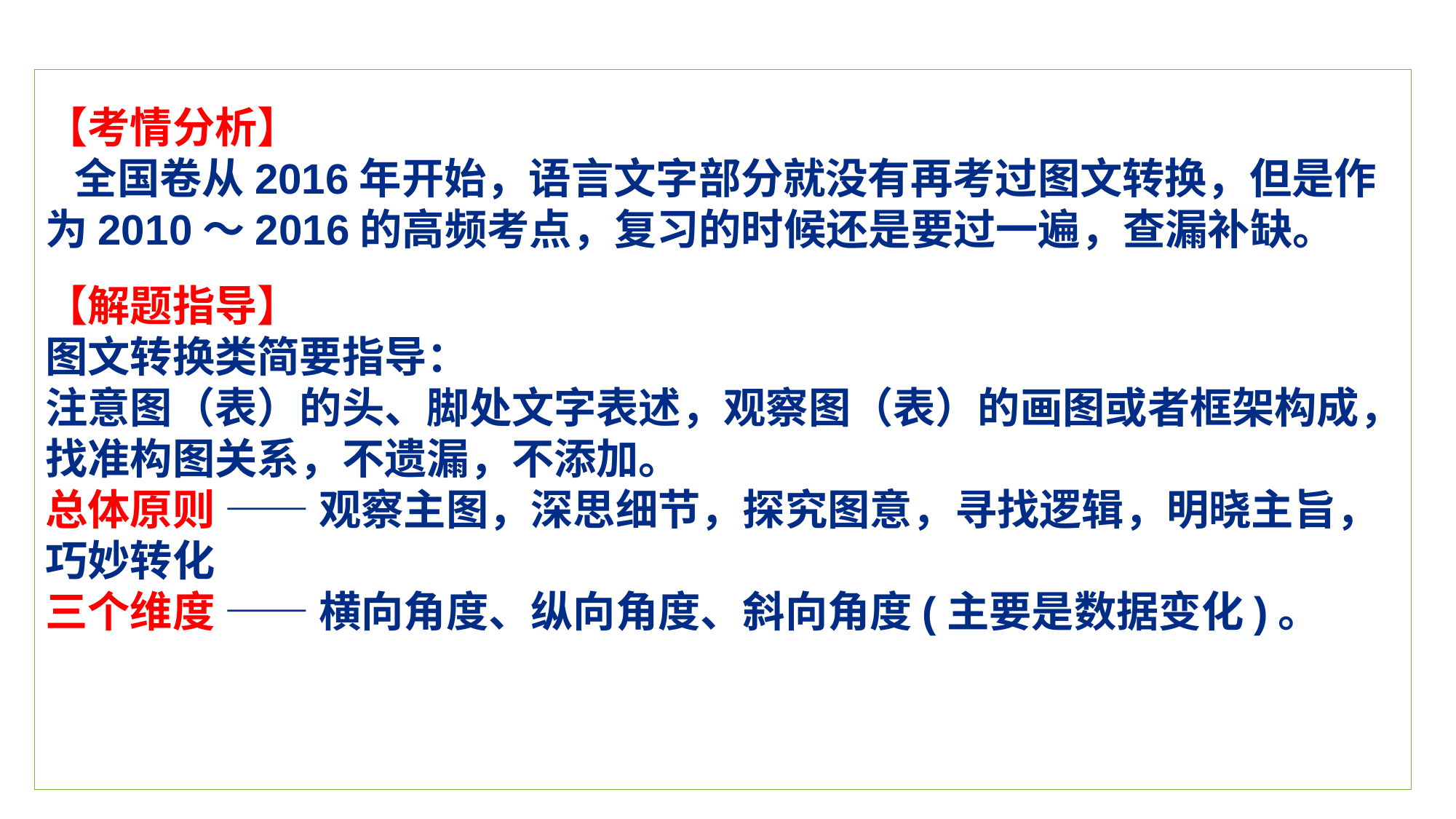

【考情分析】
  全国卷从2016年开始，语言文字部分就没有再考过图文转换，但是作为2010～2016的高频考点，复习的时候还是要过一遍，查漏补缺。
【解题指导】
图文转换类简要指导：
注意图（表）的头、脚处文字表述，观察图（表）的画图或者框架构成，找准构图关系，不遗漏，不添加。
总体原则 —— 观察主图，深思细节，探究图意，寻找逻辑，明晓主旨，巧妙转化
三个维度 —— 横向角度、纵向角度、斜向角度(主要是数据变化)。